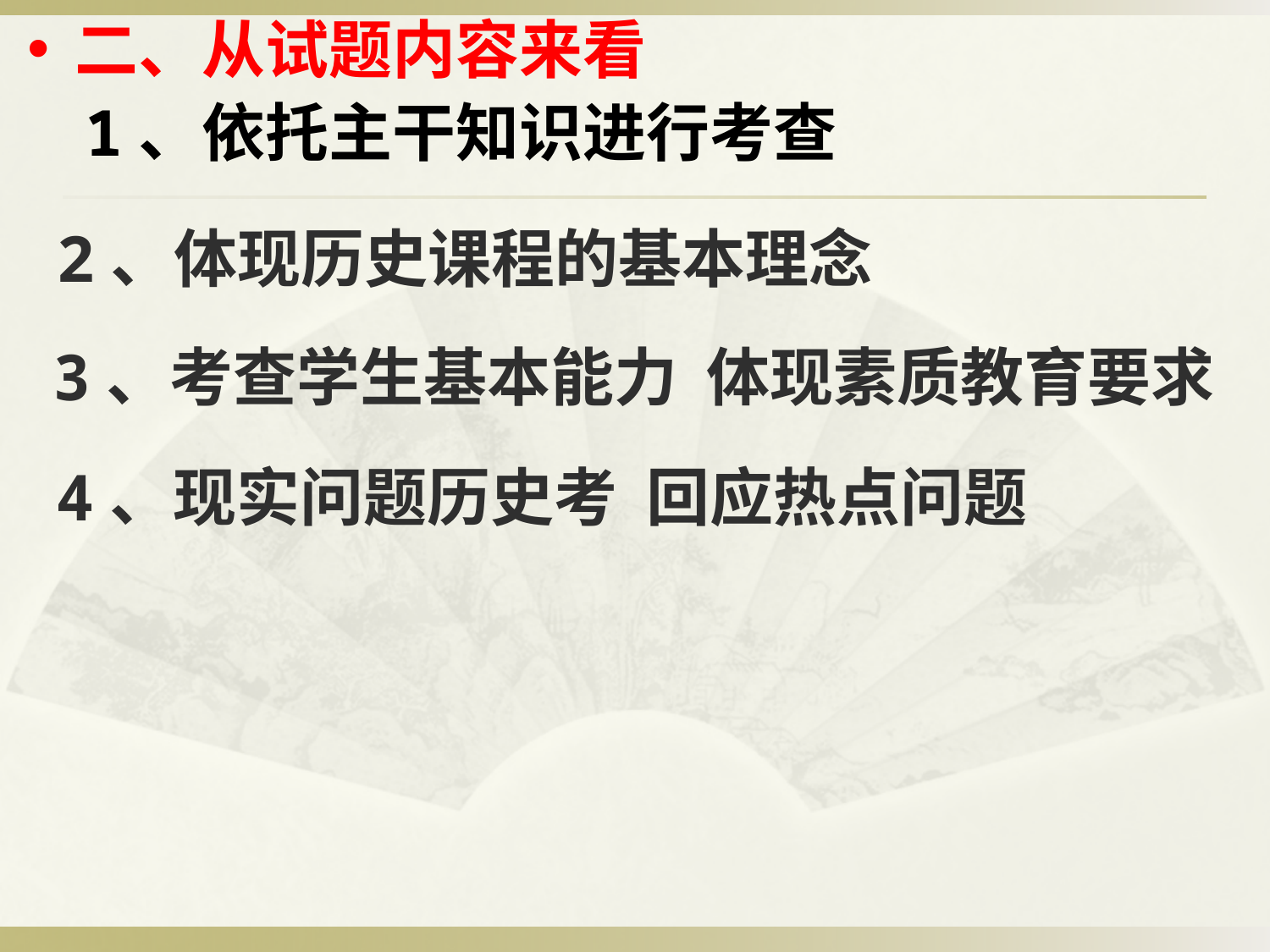

# 二、从试题内容来看
  1、依托主干知识进行考查

2、体现历史课程的基本理念
3、考查学生基本能力  体现素质教育要求
4、现实问题历史考  回应热点问题